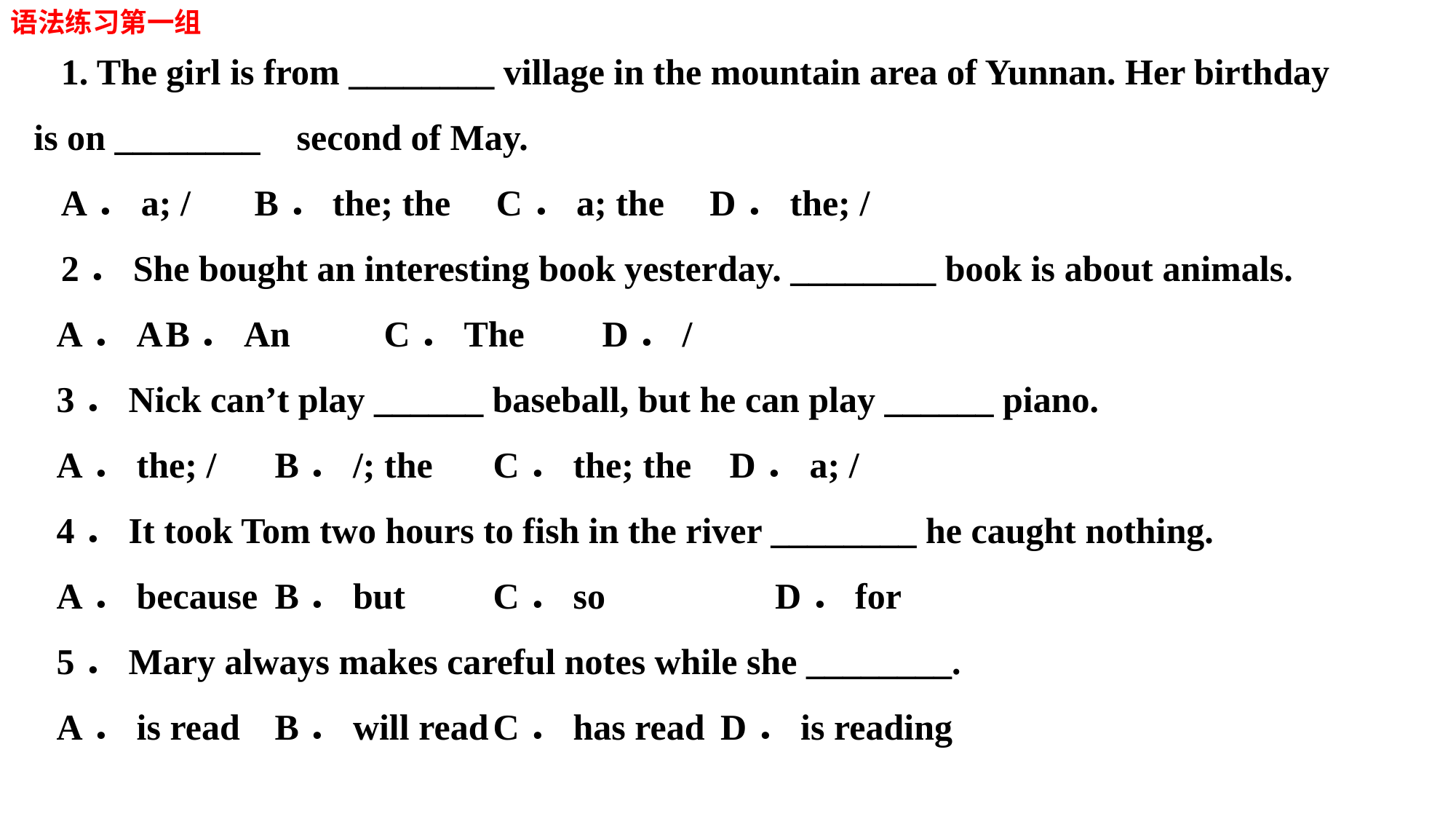

语法练习第一组
   1. The girl is from ________ village in the mountain area of Yunnan. Her birthday is on ________    second of May.
   A．a; /       B．the; the     C．a; the     D．the; /
   2．She bought an interesting book yesterday. ________ book is about animals.
A．A	B．An	C．The	D．/
3．Nick can’t play ______ baseball, but he can play ______ piano.
A．the; /	B．/; the	C．the; the	  D．a; /
4．It took Tom two hours to fish in the river ________ he caught nothing.
A．because	B．but	C．so	       D．for
5．Mary always makes careful notes while she ________.
A．is read	B．will read	C．has read	 D．is reading